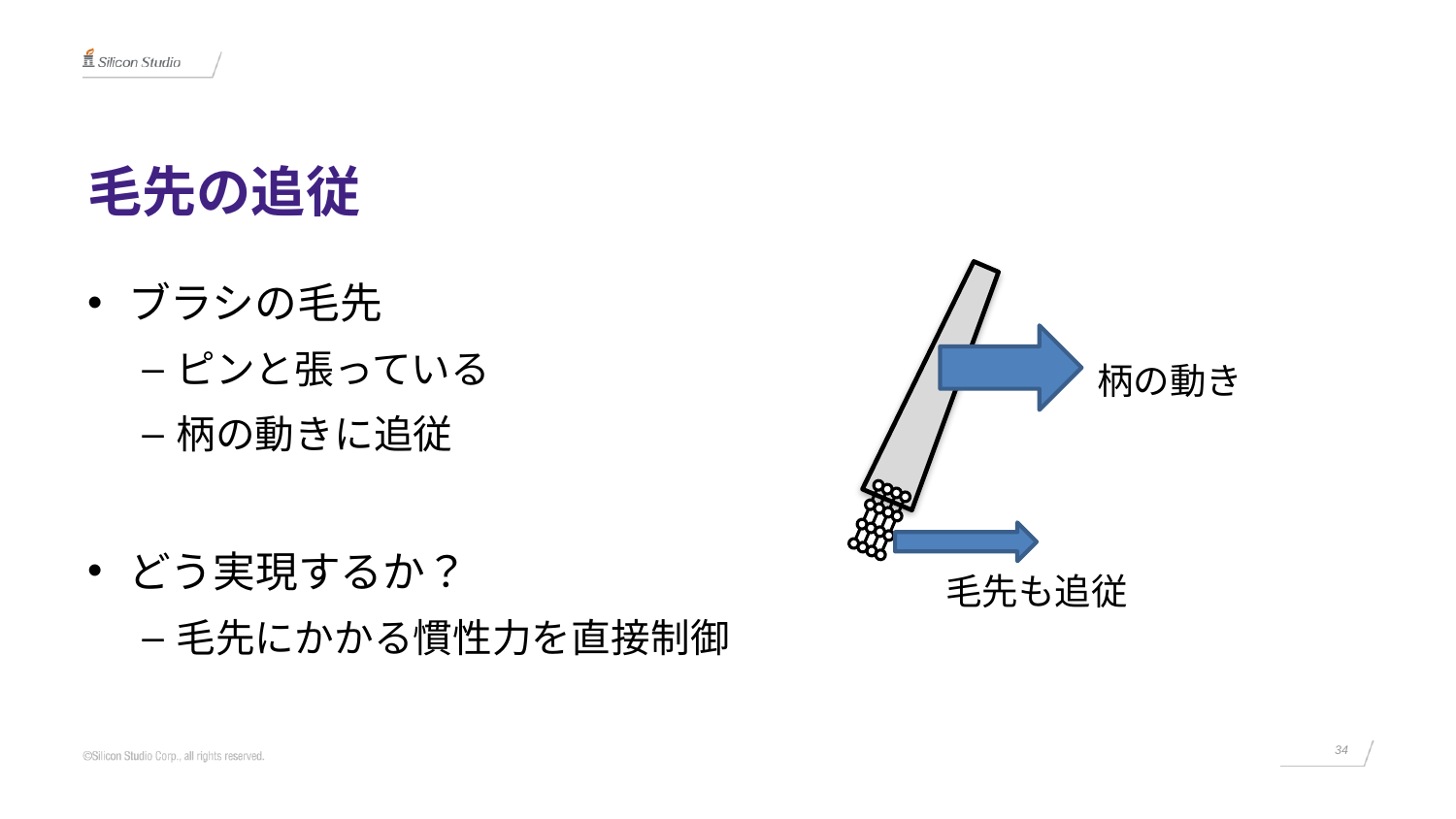

# 毛先の追従

ブラシの毛先
ピンと張っている
柄の動きに追従

どう実現するか？
毛先にかかる慣性力を直接制御

柄の動き

毛先も追従
34